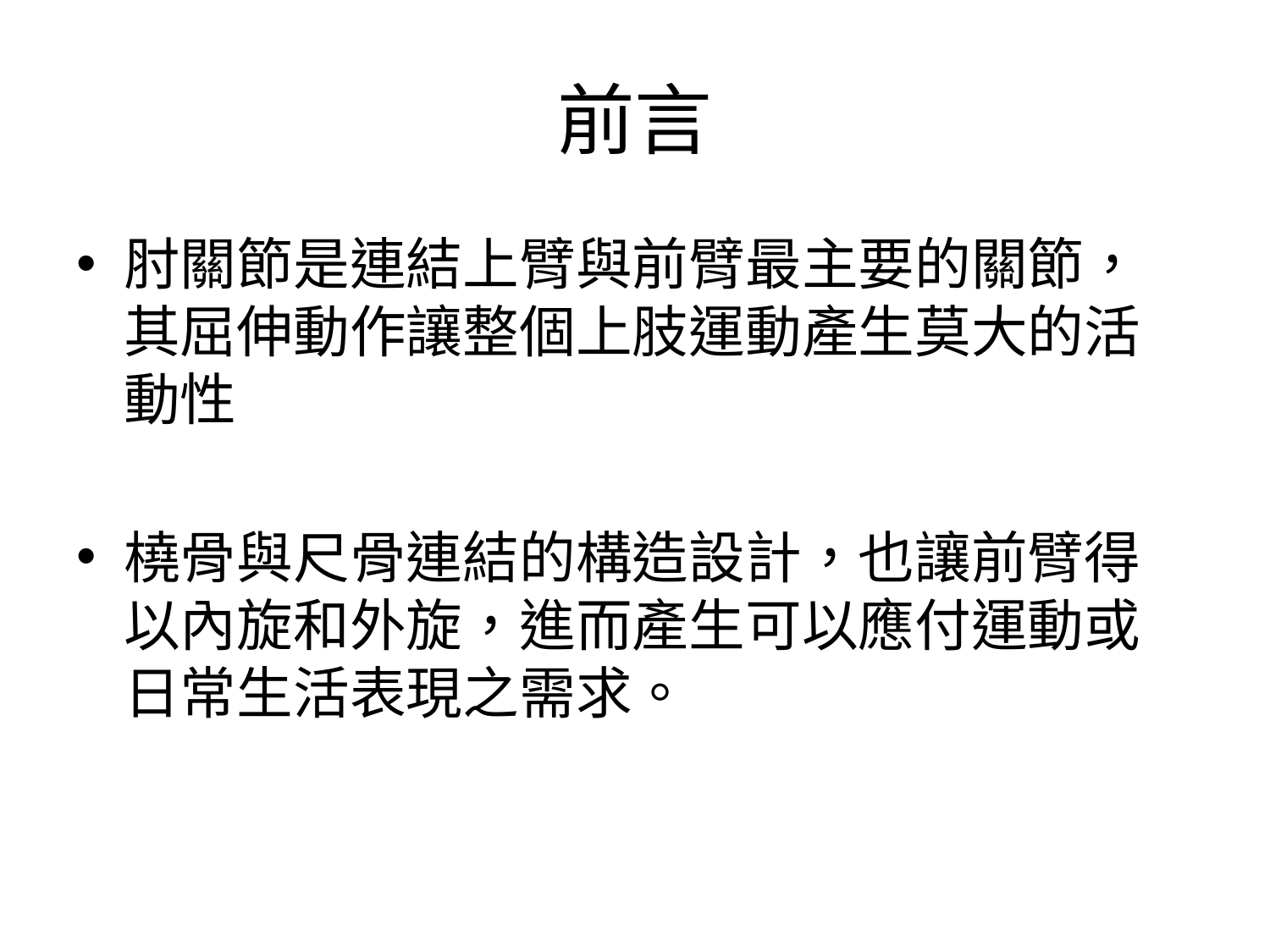

# 前言
肘關節是連結上臂與前臂最主要的關節，其屈伸動作讓整個上肢運動產生莫大的活動性

橈骨與尺骨連結的構造設計，也讓前臂得以內旋和外旋，進而產生可以應付運動或日常生活表現之需求。